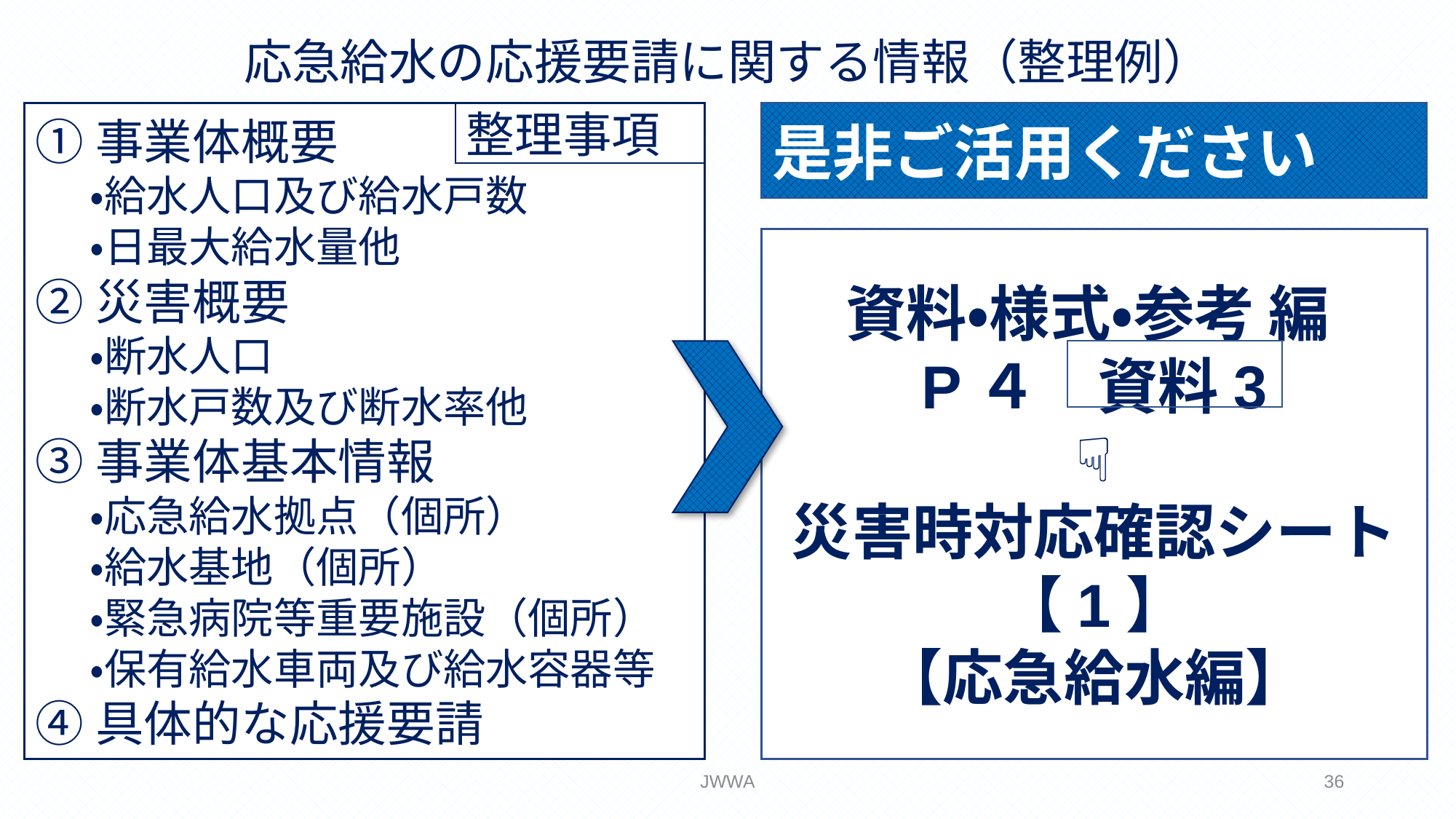

# 応急給水の応援要請に関する情報（整理例）
是非ご活用ください
①事業体概要
・給水人口及び給水戸数
・日最大給水量他
②災害概要
・断水人口
・断水戸数及び断水率他
③事業体基本情報
・応急給水拠点（個所）
・給水基地（個所）
・緊急病院等重要施設（個所）
・保有給水車両及び給水容器等
④具体的な応援要請
整理事項
資料・様式・参考 編
P４　資料3
☟
災害時対応確認シート【1】
【応急給水編】

JWWA
36